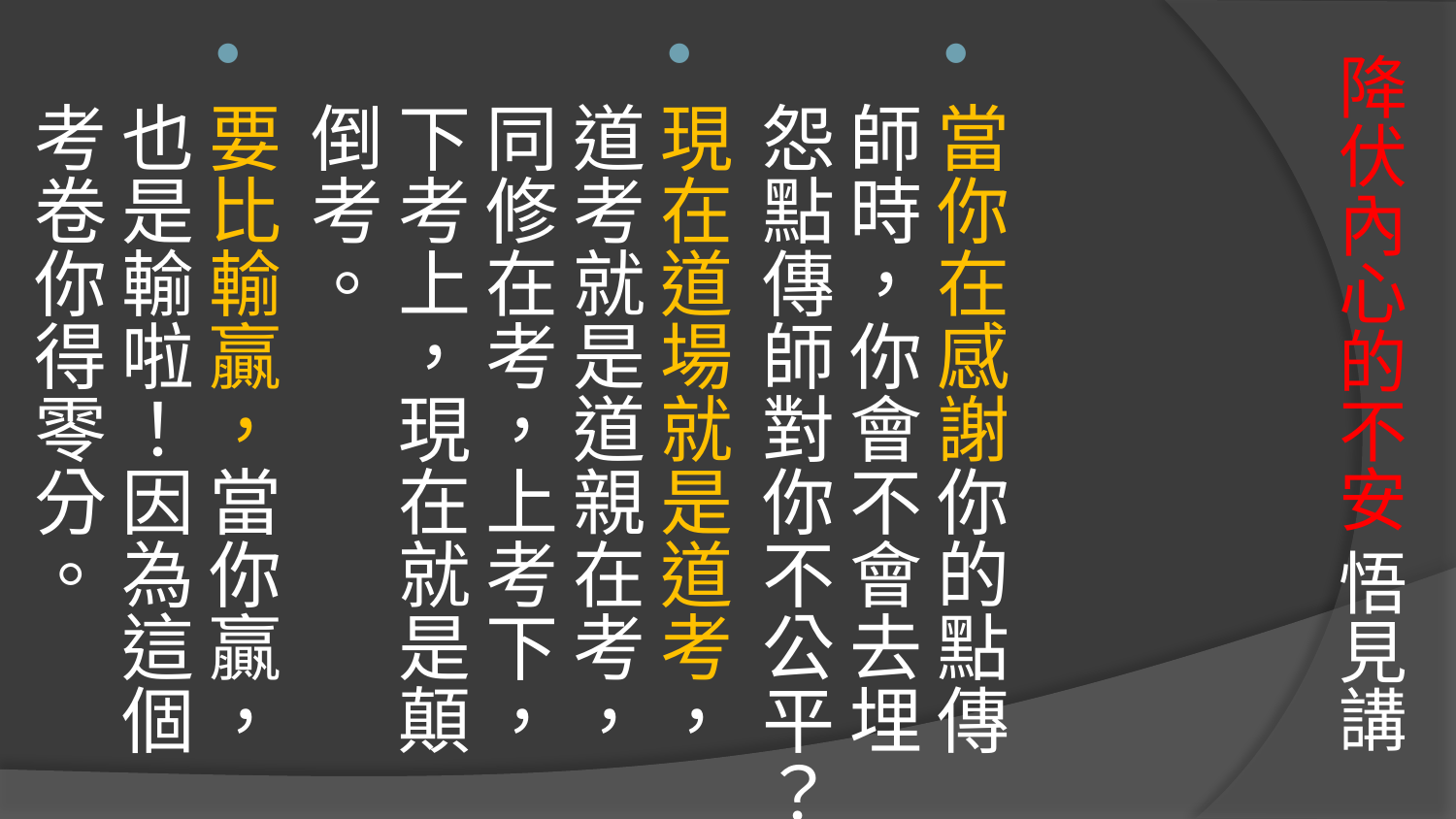

當你在感謝你的點傳師時，你會不會去埋怨點傳師對你不公平？
現在道場就是道考，道考就是道親在考，同修在考，上考下，下考上，現在就是顛倒考。
要比輸贏，當你贏，也是輸啦！因為這個考卷你得零分。
# 降伏內心的不安 悟見講